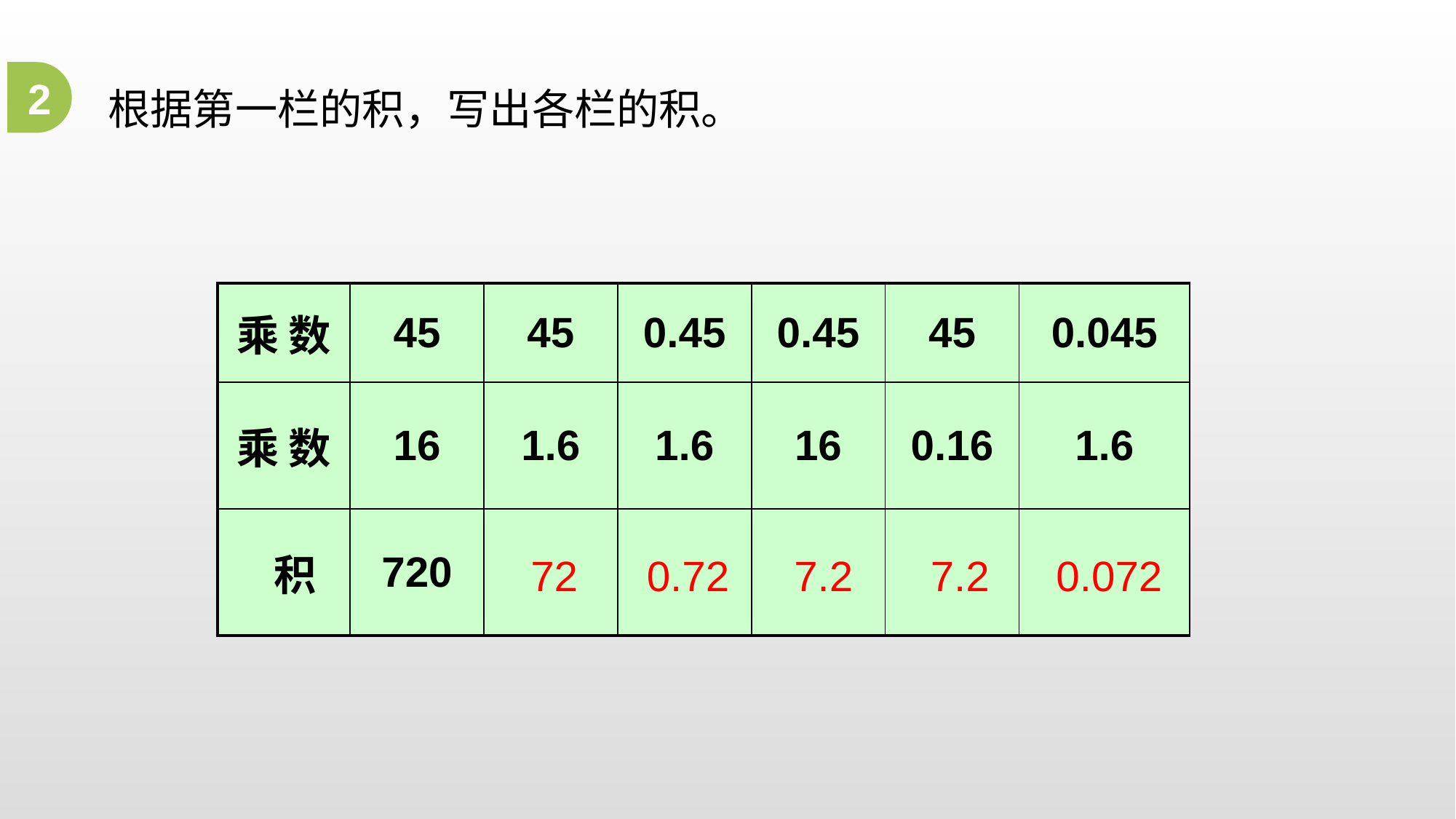

根据第一栏的积，写出各栏的积。
2
| 乘 数 | 45 | 45 | 0.45 | 0.45 | 45 | 0.045 |
| --- | --- | --- | --- | --- | --- | --- |
| 乘 数 | 16 | 1.6 | 1.6 | 16 | 0.16 | 1.6 |
| 积 | 720 |  |  |  |  |  |
72
0.72
7.2
7.2
0.072